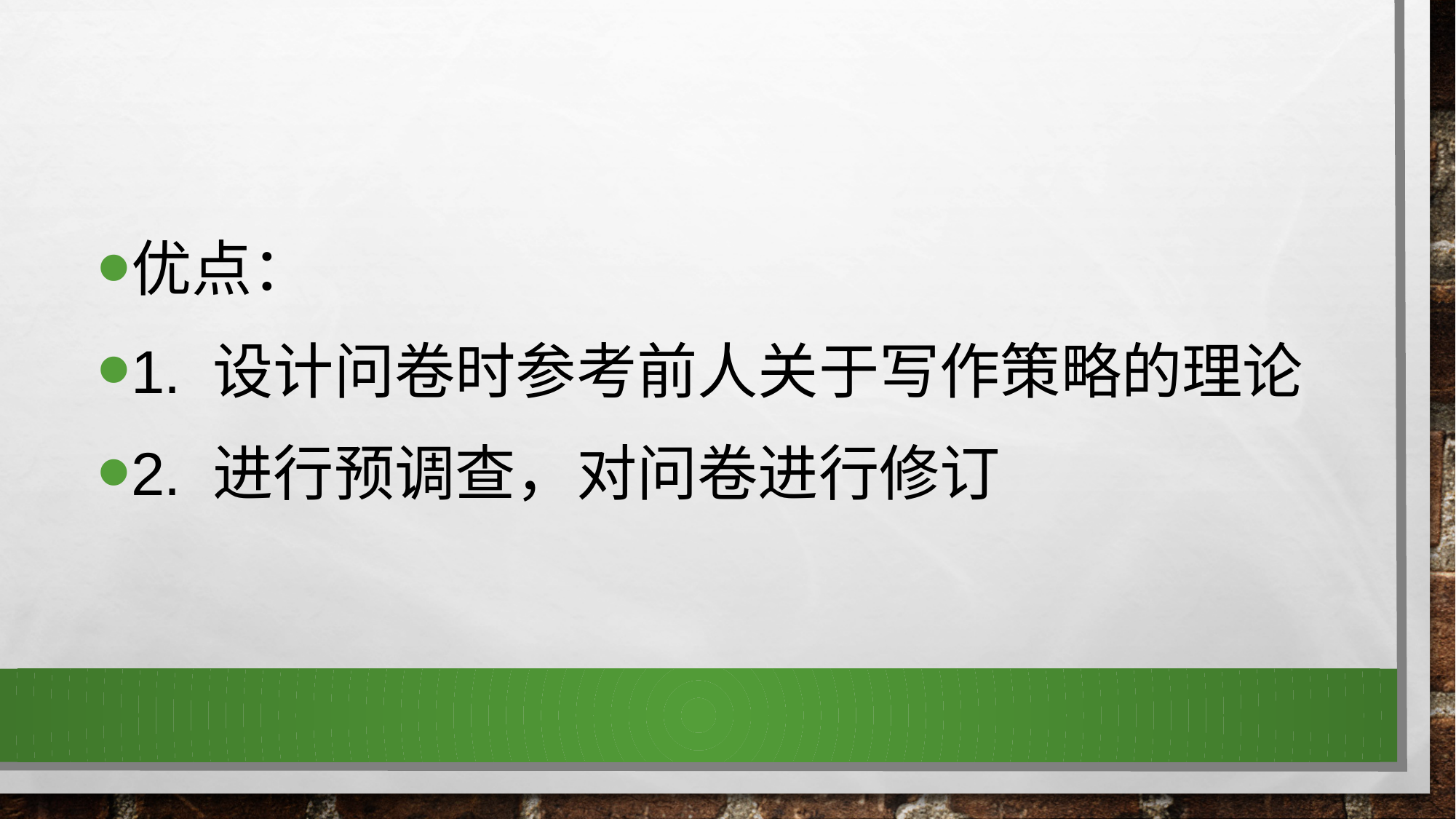

优点：
1. 设计问卷时参考前人关于写作策略的理论
2. 进行预调查，对问卷进行修订